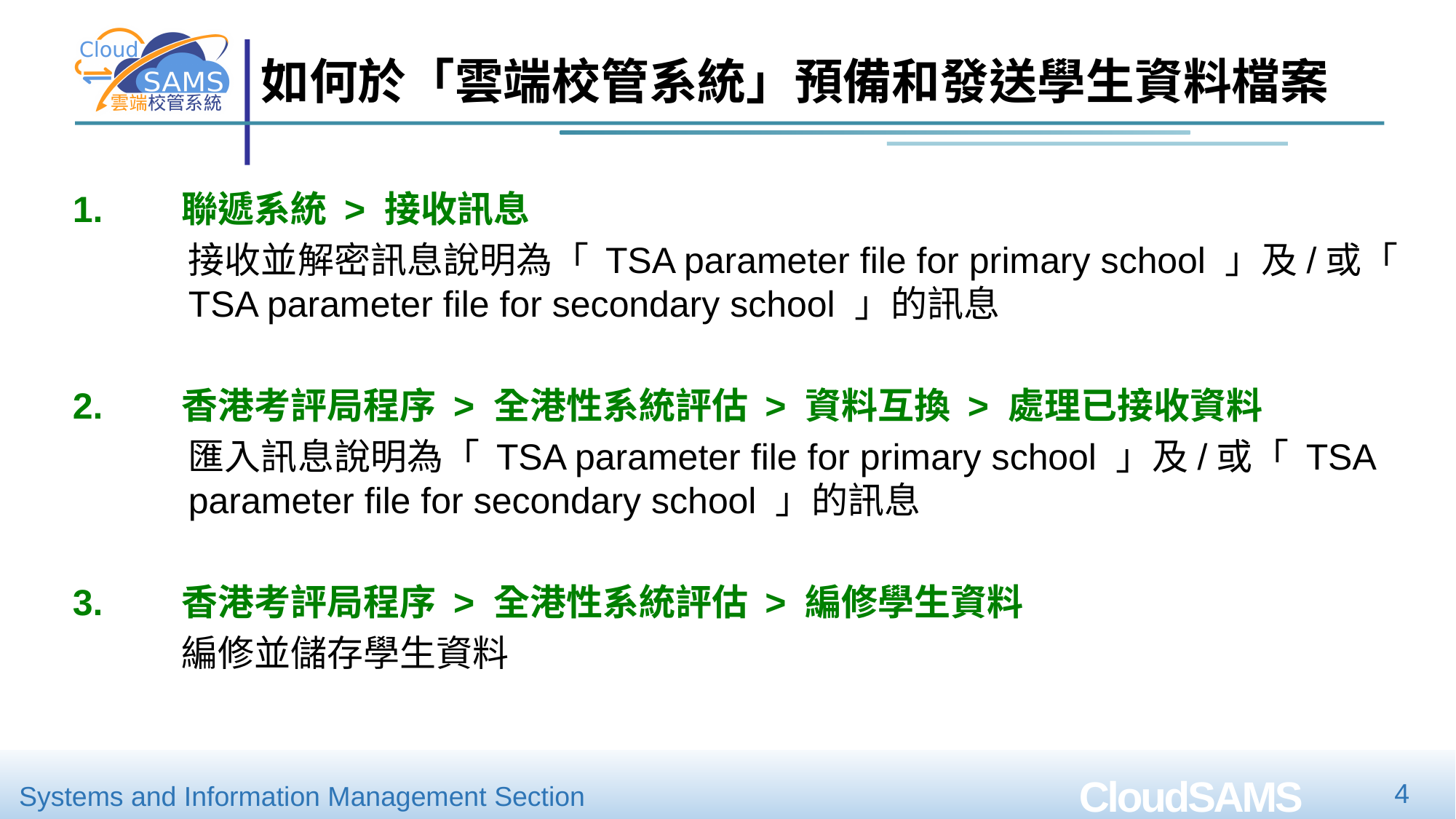

# 如何於「雲端校管系統」預備和發送學生資料檔案
1.	聯遞系統 > 接收訊息
接收並解密訊息說明為「 TSA parameter file for primary school 」及/或「 TSA parameter file for secondary school 」的訊息

2.	香港考評局程序 > 全港性系統評估 > 資料互換 > 處理已接收資料
匯入訊息說明為「 TSA parameter file for primary school 」及/或「 TSA parameter file for secondary school 」的訊息

3. 	香港考評局程序 > 全港性系統評估 > 編修學生資料
	編修並儲存學生資料

4